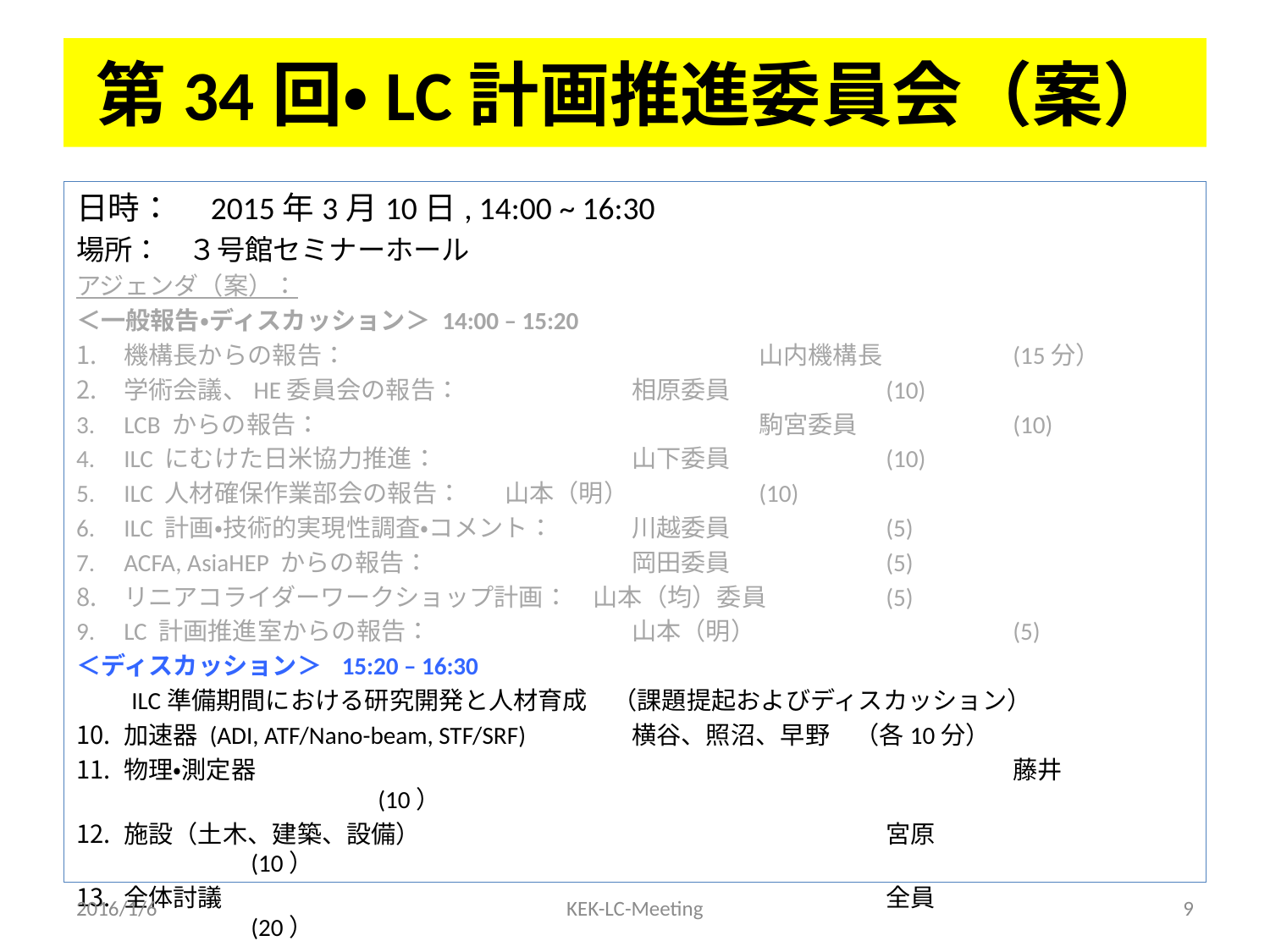

# 第34回・LC計画推進委員会（案）
日時：　2015年3月10日, 14:00 ~ 16:30
場所：　３号館セミナーホール
アジェンダ（案）：
＜一般報告・ディスカッション＞ 14:00 – 15:20
機構長からの報告：　　			山内機構長 	(15分）
学術会議、HE委員会の報告：　		相原委員		(10)
LCB からの報告：　				駒宮委員		(10)
ILC にむけた日米協力推進：　		山下委員		(10)
ILC 人材確保作業部会の報告：　	山本（明）		(10)
ILC 計画・技術的実現性調査・コメント：	川越委員	 	(5)
ACFA, AsiaHEP からの報告：　		岡田委員		(5)
リニアコライダーワークショップ計画：　山本（均）委員 	(5)
LC 計画推進室からの報告：　		山本（明） 		(5)
＜ディスカッション＞	 15:20 – 16:30
　　ILC準備期間における研究開発と人材育成　（課題提起およびディスカッション）
加速器 (ADI, ATF/Nano-beam, STF/SRF)	横谷、照沼、早野　（各10分）
物理・測定器						藤井 			(10）
施設（土木、建築、設備）				宮原 			(10）
全体討議						全員 			(20）

2016/1/6
KEK-LC-Meeting
9